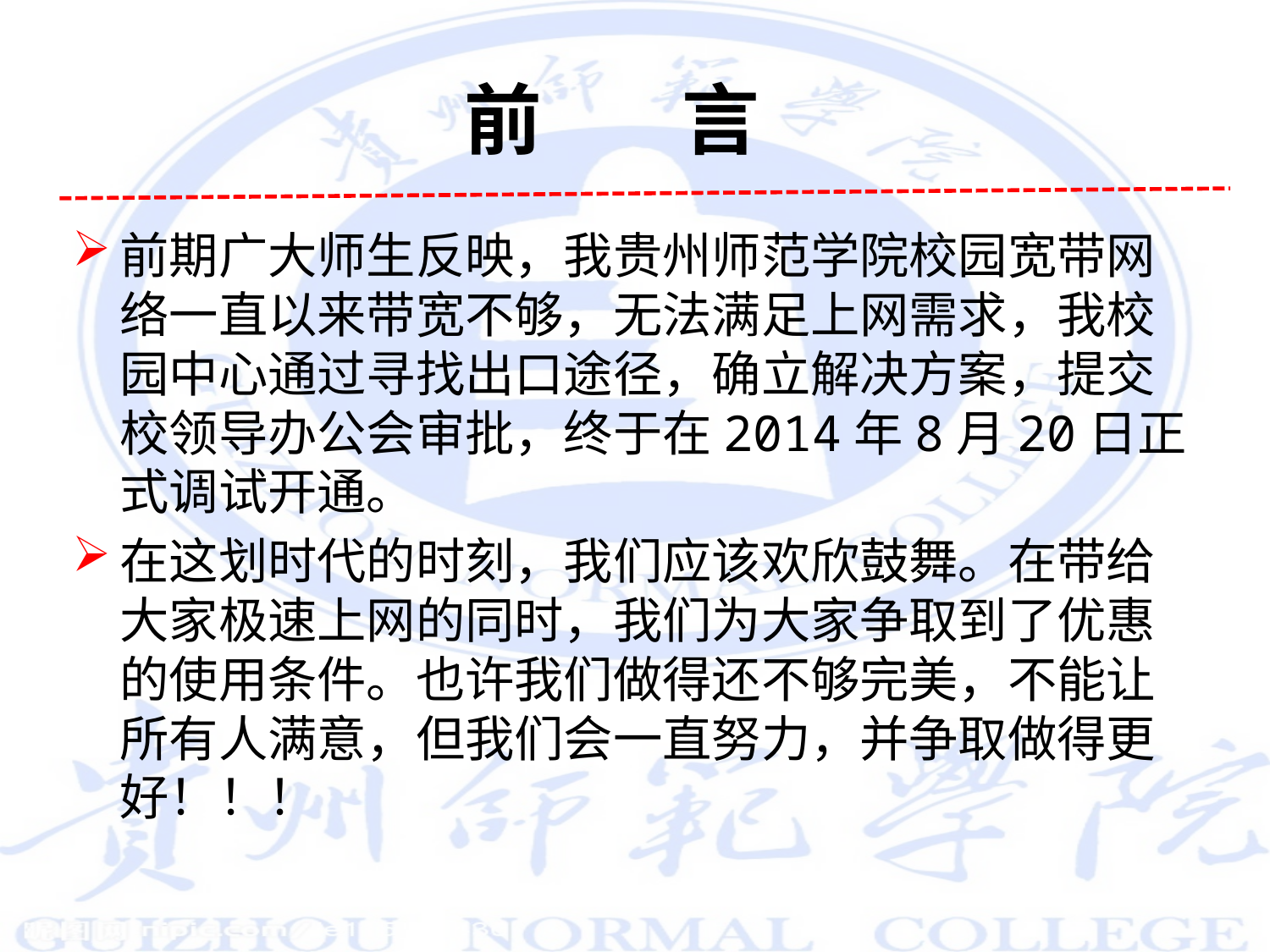

# 前        言
前期广大师生反映，我贵州师范学院校园宽带网络一直以来带宽不够，无法满足上网需求，我校园中心通过寻找出口途径，确立解决方案，提交校领导办公会审批，终于在2014年8月20日正式调试开通。
在这划时代的时刻，我们应该欢欣鼓舞。在带给大家极速上网的同时，我们为大家争取到了优惠的使用条件。也许我们做得还不够完美，不能让所有人满意，但我们会一直努力，并争取做得更好！！！